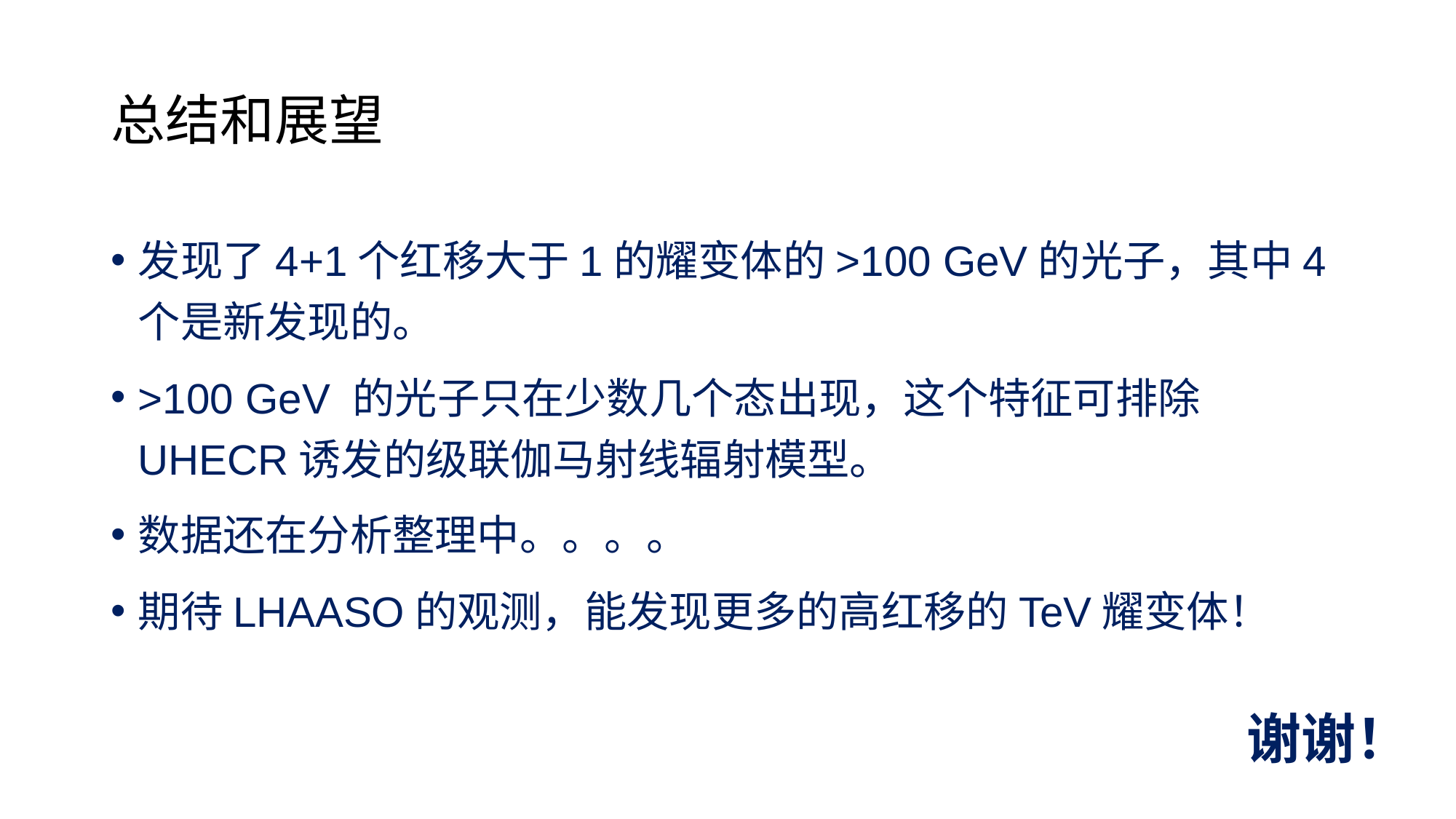

# 总结和展望
发现了4+1个红移大于1的耀变体的>100 GeV的光子，其中4个是新发现的。
>100 GeV 的光子只在少数几个态出现，这个特征可排除UHECR诱发的级联伽马射线辐射模型。
数据还在分析整理中。。。。
期待LHAASO的观测，能发现更多的高红移的TeV耀变体！
谢谢！